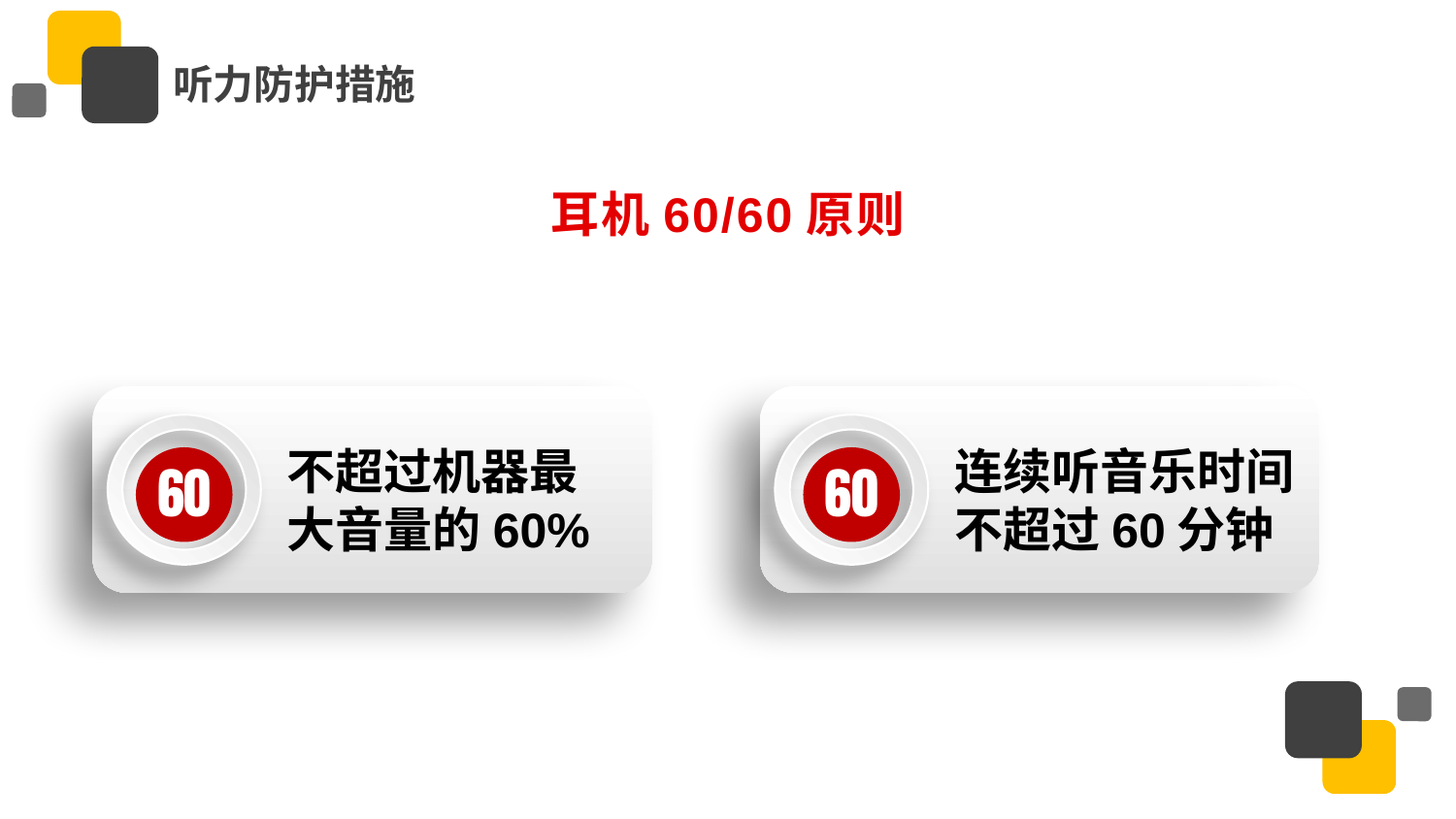

听力防护措施
耳机60/60原则

60
不超过机器最大音量的60%

60
连续听音乐时间不超过60分钟